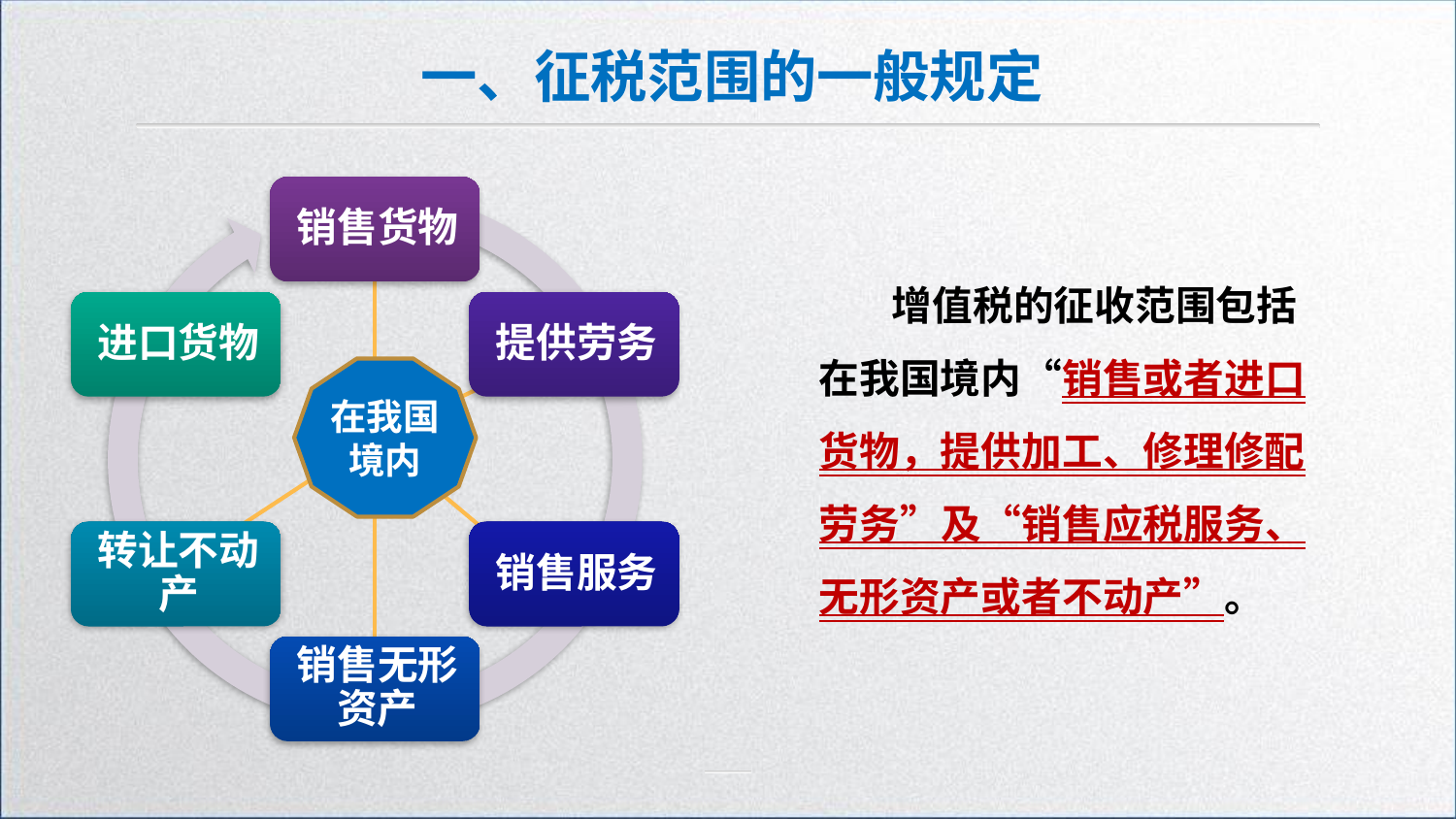

一、征税范围的一般规定
销售货物
提供劳务
销售服务
销售无形资产
转让不动产
进口货物
增值税的征收范围包括在我国境内“销售或者进口货物，提供加工、修理修配劳务”及“销售应税服务、无形资产或者不动产”。
在我国境内